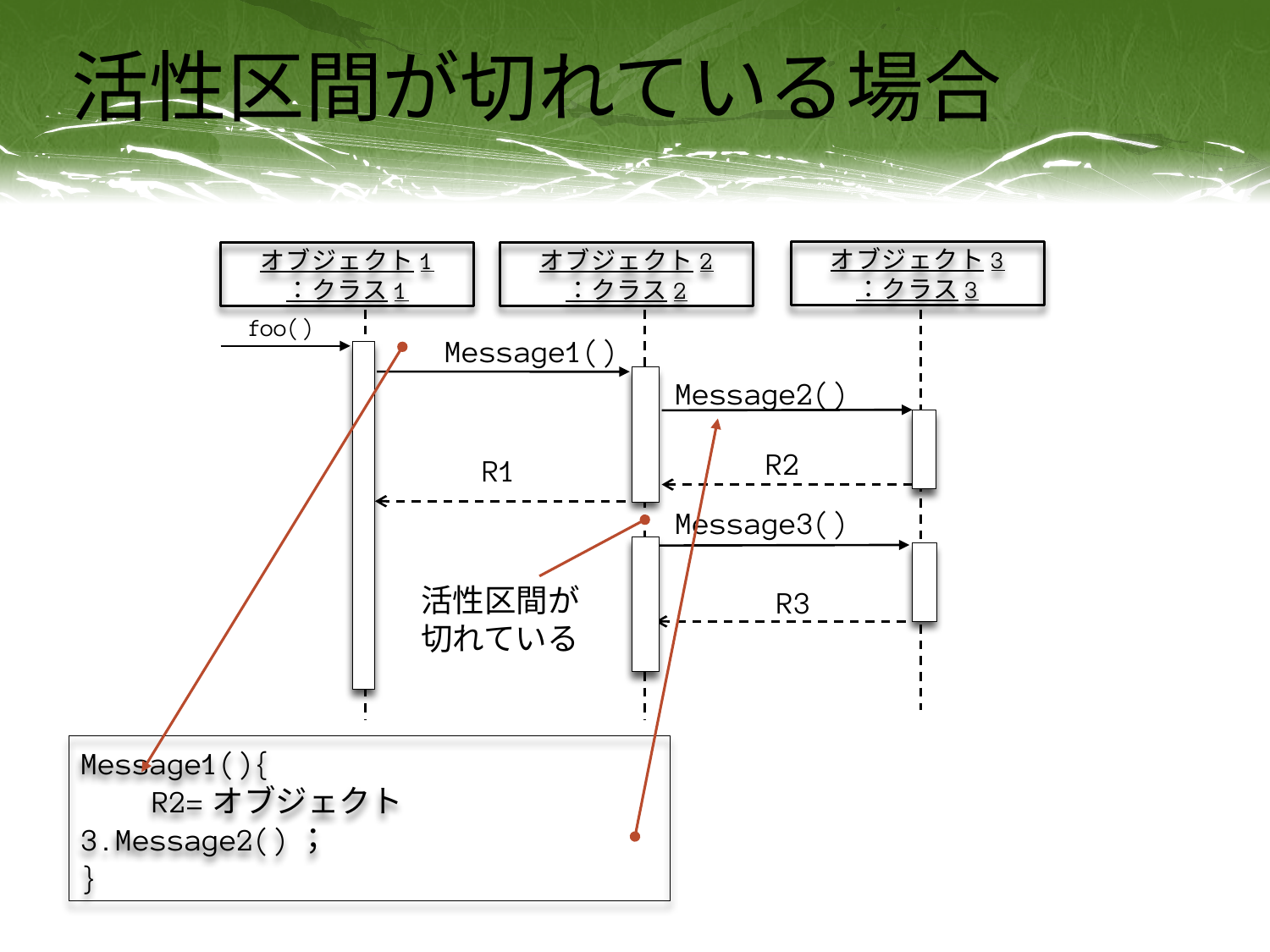

# 活性区間が切れている場合
オブジェクト3
：クラス3
オブジェクト2
：クラス2

R2
Message2()

Message3()
R3
オブジェクト1
：クラス1
foo()
Message1()

R1

活性区間が
切れている
Message1(){
　　R2=オブジェクト3.Message2()；
}